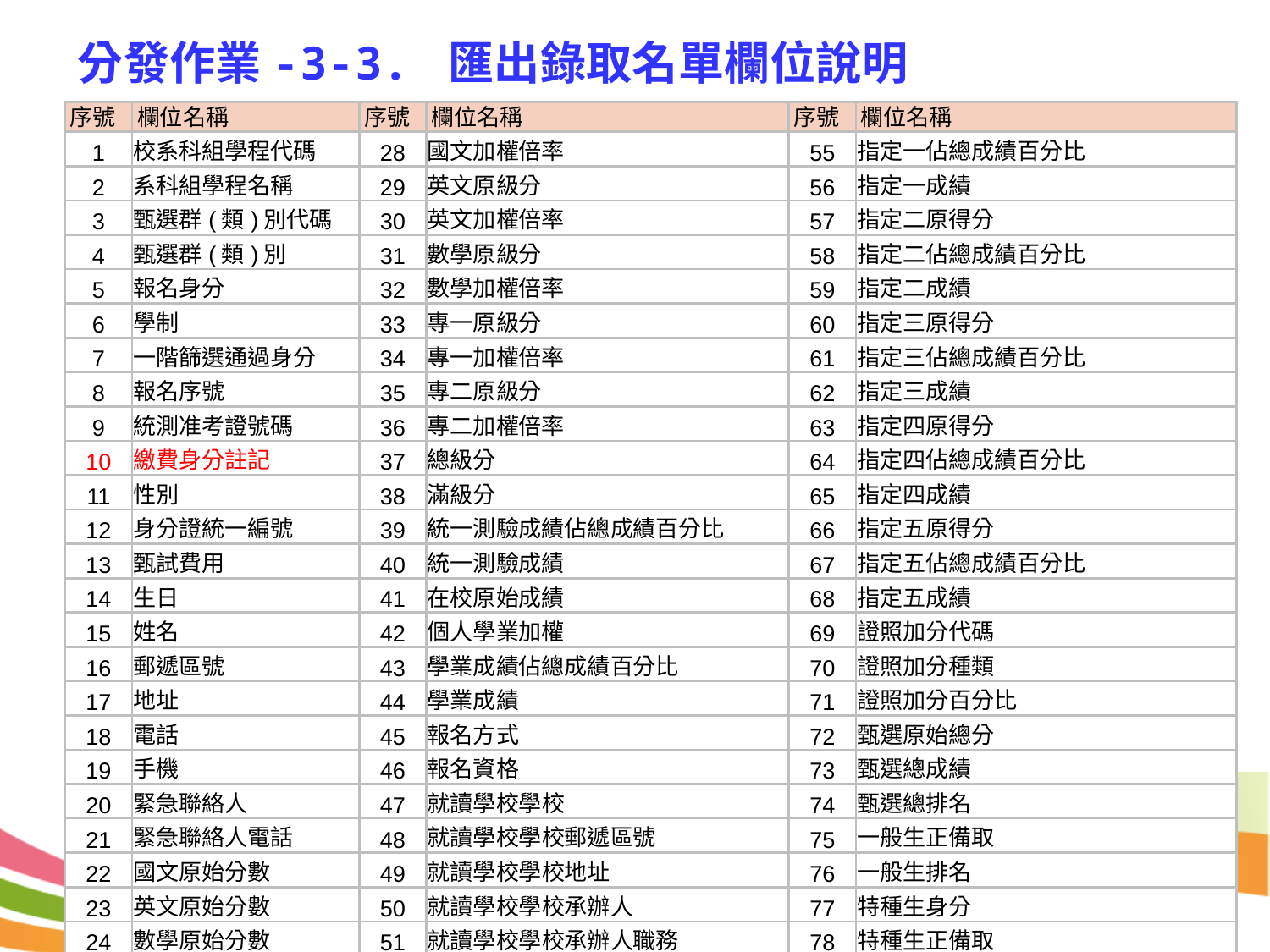

分發作業-3-3. 匯出錄取名單欄位說明
| 序號 | 欄位名稱 | 序號 | 欄位名稱 | 序號 | 欄位名稱 |
| --- | --- | --- | --- | --- | --- |
| 1 | 校系科組學程代碼 | 28 | 國文加權倍率 | 55 | 指定一佔總成績百分比 |
| 2 | 系科組學程名稱 | 29 | 英文原級分 | 56 | 指定一成績 |
| 3 | 甄選群(類)別代碼 | 30 | 英文加權倍率 | 57 | 指定二原得分 |
| 4 | 甄選群(類)別 | 31 | 數學原級分 | 58 | 指定二佔總成績百分比 |
| 5 | 報名身分 | 32 | 數學加權倍率 | 59 | 指定二成績 |
| 6 | 學制 | 33 | 專一原級分 | 60 | 指定三原得分 |
| 7 | 一階篩選通過身分 | 34 | 專一加權倍率 | 61 | 指定三佔總成績百分比 |
| 8 | 報名序號 | 35 | 專二原級分 | 62 | 指定三成績 |
| 9 | 統測准考證號碼 | 36 | 專二加權倍率 | 63 | 指定四原得分 |
| 10 | 繳費身分註記 | 37 | 總級分 | 64 | 指定四佔總成績百分比 |
| 11 | 性別 | 38 | 滿級分 | 65 | 指定四成績 |
| 12 | 身分證統一編號 | 39 | 統一測驗成績佔總成績百分比 | 66 | 指定五原得分 |
| 13 | 甄試費用 | 40 | 統一測驗成績 | 67 | 指定五佔總成績百分比 |
| 14 | 生日 | 41 | 在校原始成績 | 68 | 指定五成績 |
| 15 | 姓名 | 42 | 個人學業加權 | 69 | 證照加分代碼 |
| 16 | 郵遞區號 | 43 | 學業成績佔總成績百分比 | 70 | 證照加分種類 |
| 17 | 地址 | 44 | 學業成績 | 71 | 證照加分百分比 |
| 18 | 電話 | 45 | 報名方式 | 72 | 甄選原始總分 |
| 19 | 手機 | 46 | 報名資格 | 73 | 甄選總成績 |
| 20 | 緊急聯絡人 | 47 | 就讀學校學校 | 74 | 甄選總排名 |
| 21 | 緊急聯絡人電話 | 48 | 就讀學校學校郵遞區號 | 75 | 一般生正備取 |
| 22 | 國文原始分數 | 49 | 就讀學校學校地址 | 76 | 一般生排名 |
| 23 | 英文原始分數 | 50 | 就讀學校學校承辦人 | 77 | 特種生身分 |
| 24 | 數學原始分數 | 51 | 就讀學校學校承辦人職務 | 78 | 特種生正備取 |
| 25 | 專一原始分數 | 52 | 就讀學校學校承辦人電話 | 79 | 特種生排名 |
| 26 | 專二原始分數 | 53 | 就讀學校學校承辦人傳真 | 80 | 是否使用低(或中低)收入戶身分 |
| 27 | 國文原級分 | 54 | 指定一原得分 |  |  |